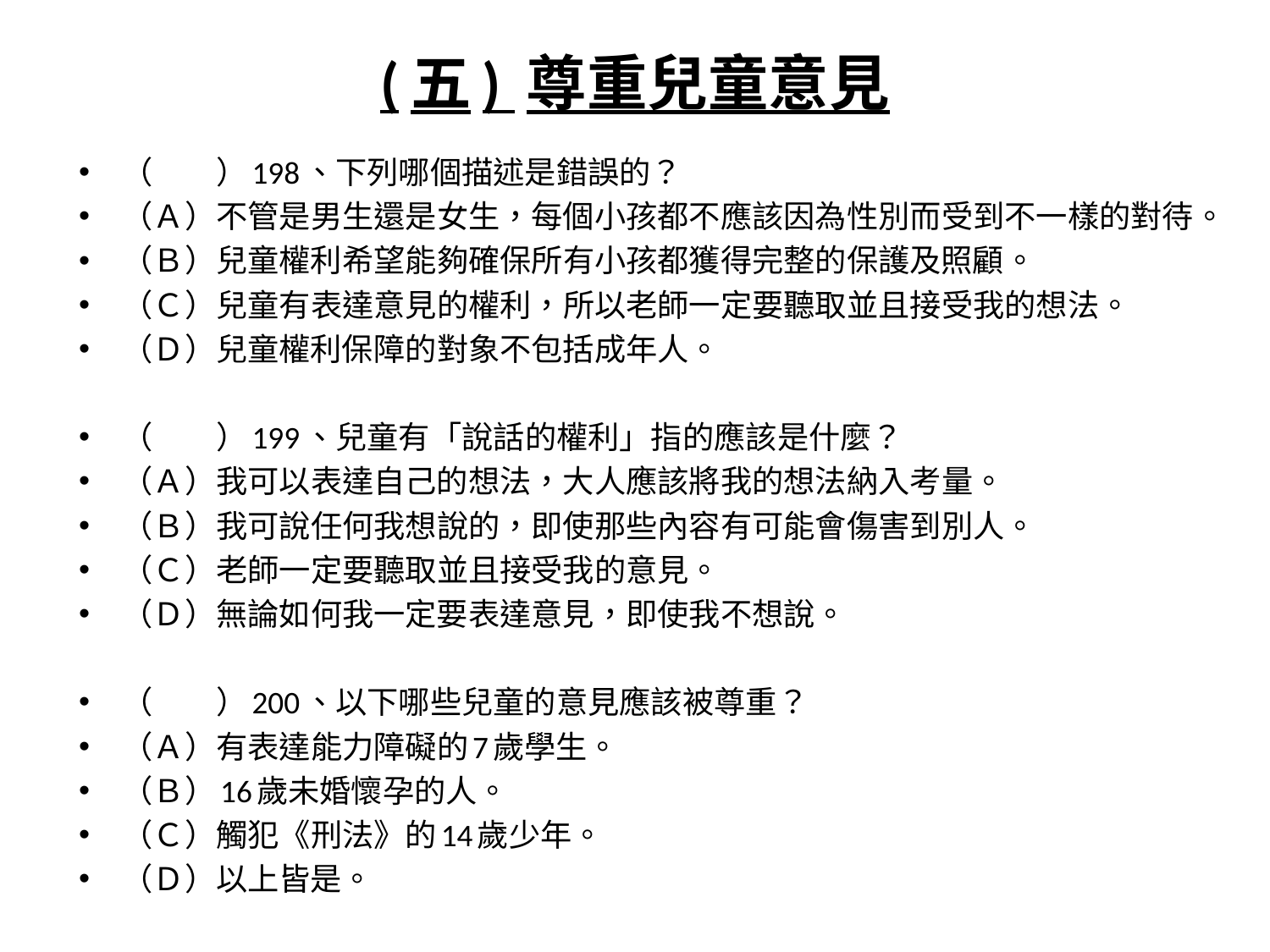

# (五) 尊重兒童意見
（　　）198、下列哪個描述是錯誤的？
（Ａ）不管是男生還是女生，每個小孩都不應該因為性別而受到不一樣的對待。
（Ｂ）兒童權利希望能夠確保所有小孩都獲得完整的保護及照顧。
（Ｃ）兒童有表達意見的權利，所以老師一定要聽取並且接受我的想法。
（Ｄ）兒童權利保障的對象不包括成年人。

（　　）199、兒童有「說話的權利」指的應該是什麼？
（Ａ）我可以表達自己的想法，大人應該將我的想法納入考量。
（Ｂ）我可說任何我想說的，即使那些內容有可能會傷害到別人。
（Ｃ）老師一定要聽取並且接受我的意見。
（Ｄ）無論如何我一定要表達意見，即使我不想說。

（　　）200、以下哪些兒童的意見應該被尊重？
（Ａ）有表達能力障礙的7歲學生。
（Ｂ）16歲未婚懷孕的人。
（Ｃ）觸犯《刑法》的14歲少年。
（Ｄ）以上皆是。